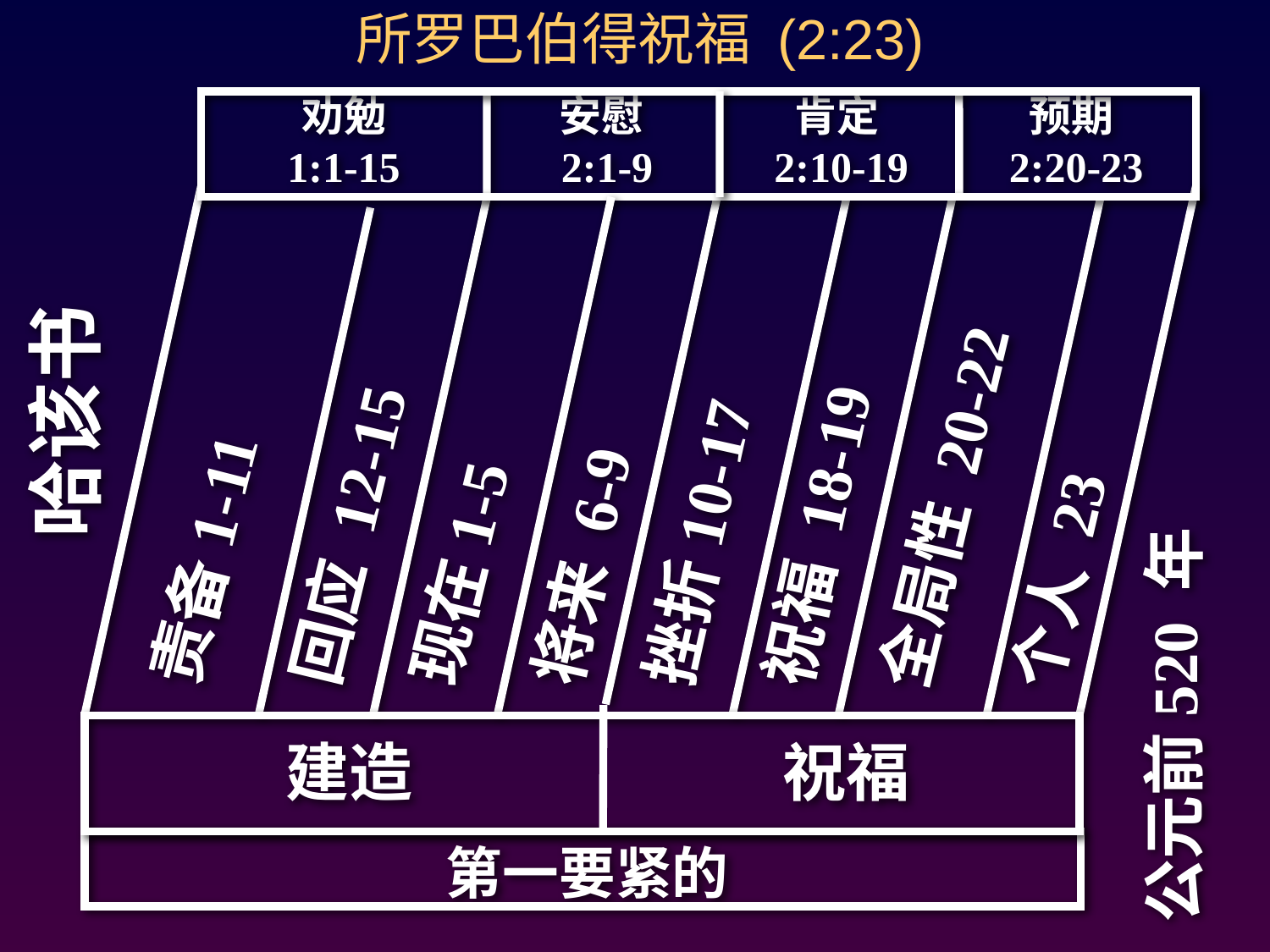

所罗巴伯得祝福 (2:23)
Admonition 1:1-15
Admonition 1:1-15
劝勉
1:1-15
劝勉
1:1-15
Consolation 2:1-9
Consolation 2:1-9
安慰
 2:1-9
安慰
 2:1-9
Affirmation 2:10-19
Affirmation 2:10-19
肯定
2:10-19
肯定
2:10-19
Anticipation 2:20-23
Anticipation 2:20-23
预期
2:20-23
预期
2:20-23

哈该
哈该书
     哈该
哈该书
现在1-5
现在1-5
Present 1-5
Present 1-5
将来 6-9
将来 6-9
Future 6-9
Future 6-9
回应 12-15
回应 12-15
Response 12-15
Response 12-15
祝福 18-19
祝福 18-19
挫折10-17
挫折10-17
Blessing 18-19
Blessing 18-19
责备1-11
责备1-11
Blight 10-17
Blight 10-17
个人 23
Rebuke 1-11
Rebuke 1-11
Personal 23
全局性 20-22
Global 20-22
Global 20-22
公元前520 年
公元前520 年

建造
Building
建造
建造
祝福
Blessings
祝福
祝福
520 B. C.
520 B. C.

First things first
First things first
第一要紧的
第一要紧的